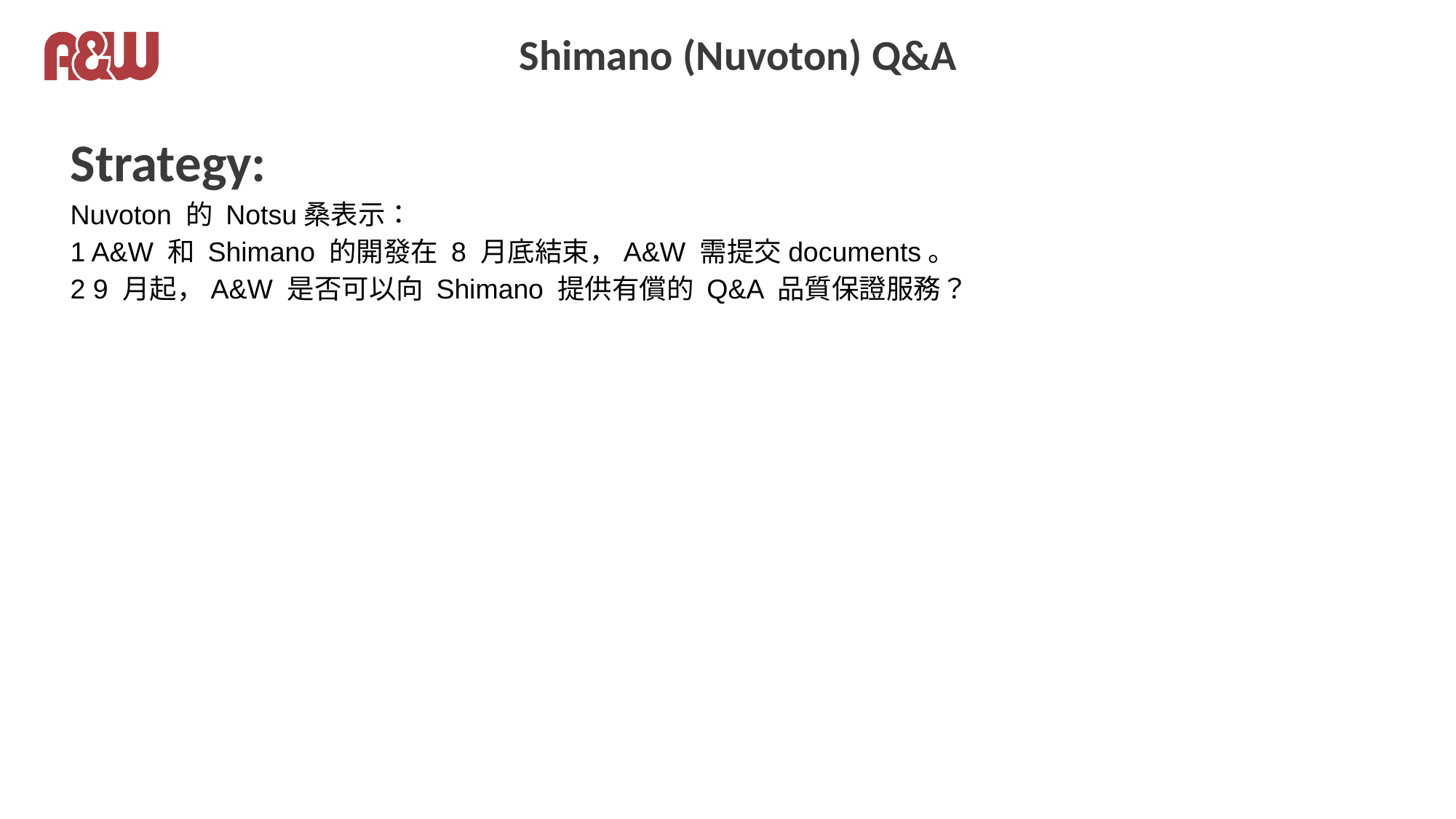

# Shimano (Nuvoton) Q&A
Strategy:
Nuvoton 的 Notsu桑表示：
1 A&W 和 Shimano 的開發在 8 月底結束，A&W 需提交documents。
2 9 月起，A&W 是否可以向 Shimano 提供有償的 Q&A 品質保證服務？